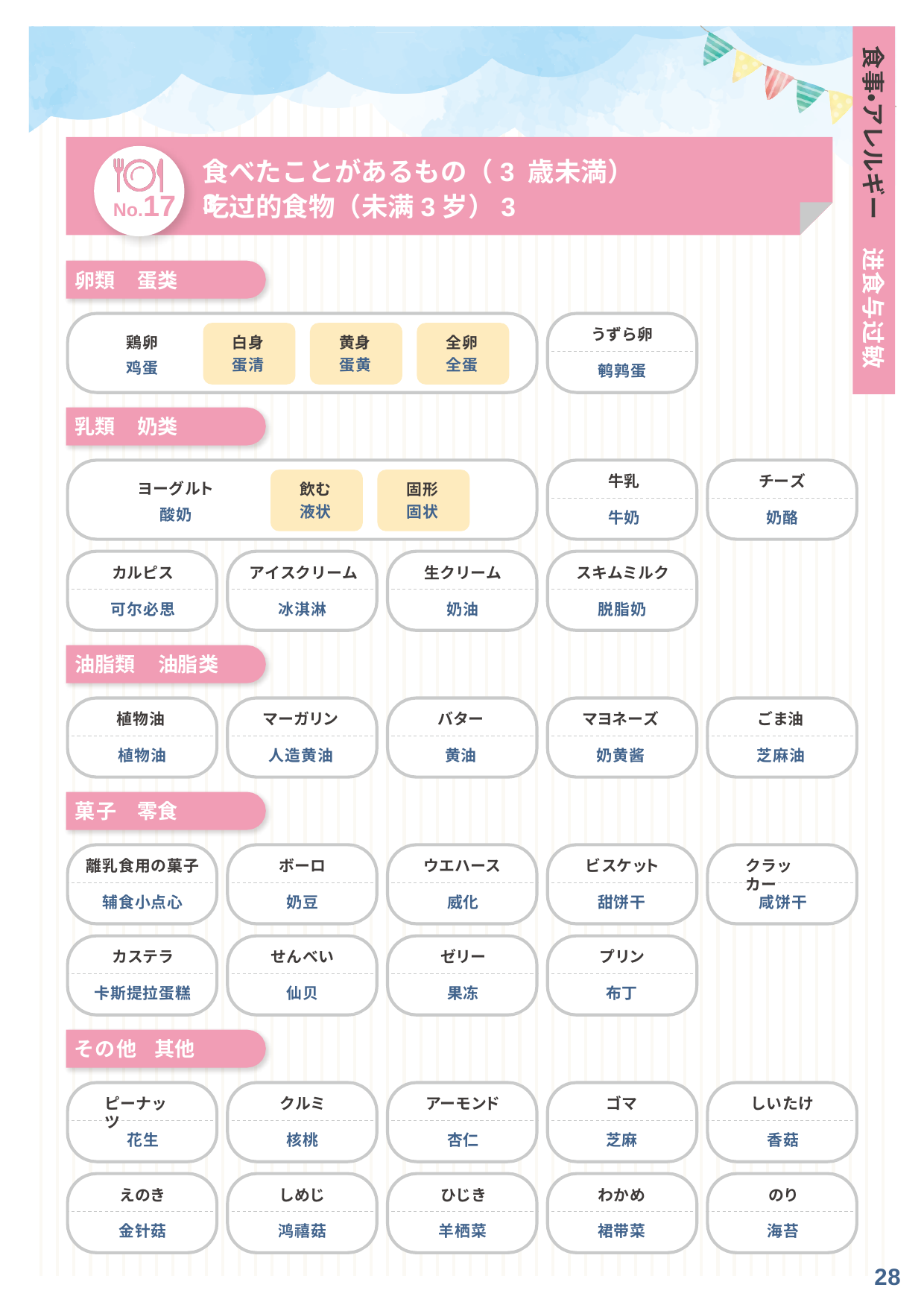

食事・アレルギー

食べたことがあるもの（3 歳未満）3
No.17
吃过的食物（未满3岁）3
进食与过敏
卵類
蛋类

うずら卵
鶏卵
鸡蛋
白身
蛋清
黄身
蛋黄
全卵
全蛋
鹌鹑蛋
乳類
奶类

牛乳
チーズ
飲む
液状
固形
固状
ヨーグルト
酸奶
牛奶
奶酪

カルピス
アイスクリーム
生クリーム
スキムミルク
可尔必思
冰淇淋
奶油
脱脂奶
油脂類
油脂类

植物油
マーガリン
バター
マヨネーズ
ごま油
芝麻油
植物油
人造黄油
黄油
奶黄酱
菓子
零食

離乳食用の菓子
ボーロ
ウエハース
ビスケット
クラッカー
辅食小点心
奶豆
威化
甜饼干
咸饼干

カステラ
せんべい
ゼリー
プリン
卡斯提拉蛋糕
仙贝
果冻
布丁
その他
其他

ピーナッツ
クルミ
アーモンド
ゴマ
しいたけ
花生
核桃
杏仁
芝麻
香菇

えのき
しめじ
ひじき
わかめ
裙带菜
のり
金针菇
鸿禧菇
羊栖菜
海苔
28